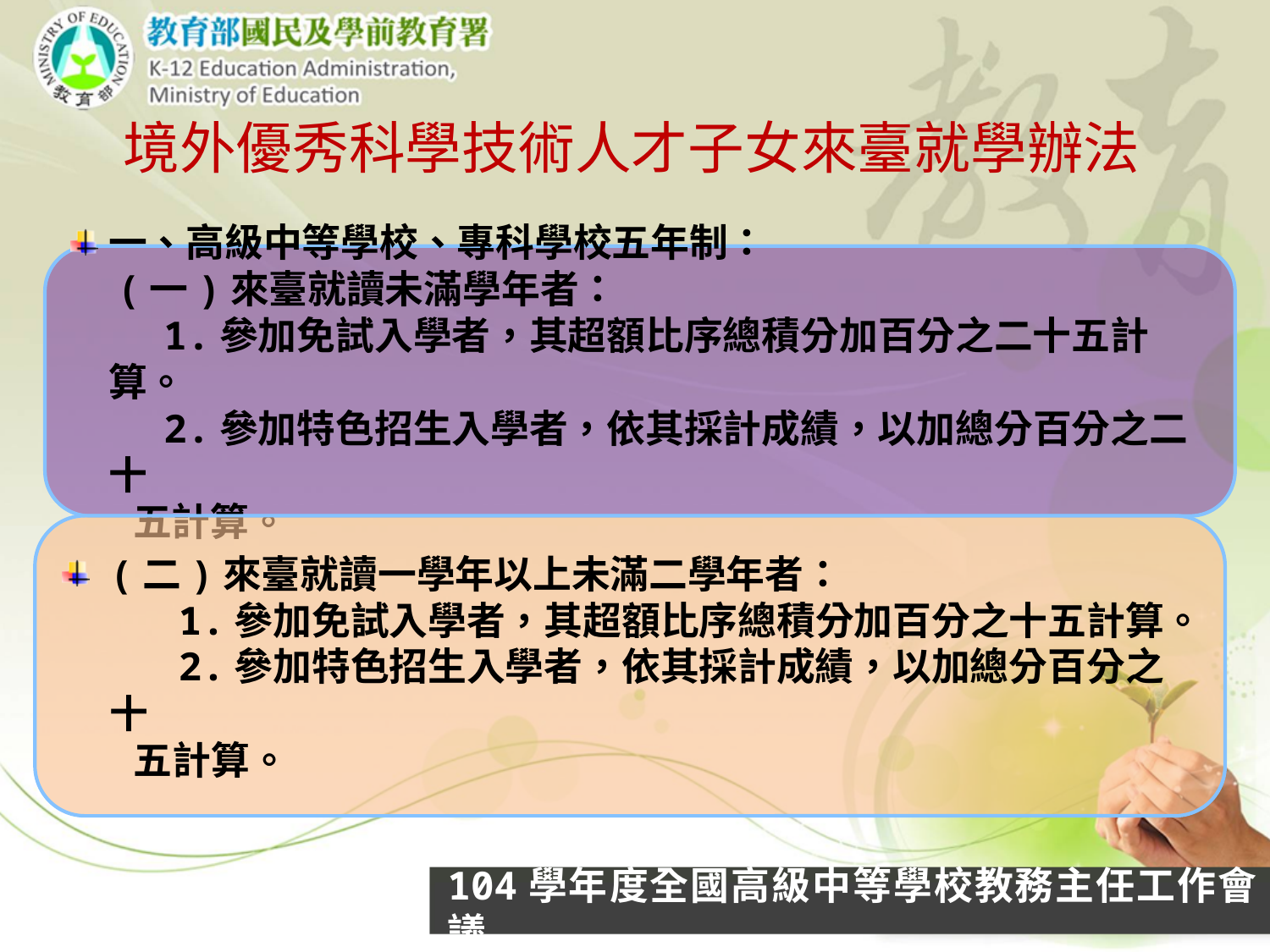

境外優秀科學技術人才子女來臺就學辦法
一、高級中等學校、專科學校五年制：
  (一)來臺就讀未滿學年者：
    1.參加免試入學者，其超額比序總積分加百分之二十五計算。
    2.參加特色招生入學者，依其採計成績，以加總分百分之二十
      五計算。
(二)來臺就讀一學年以上未滿二學年者：
     1.參加免試入學者，其超額比序總積分加百分之十五計算。
     2.參加特色招生入學者，依其採計成績，以加總分百分之十
       五計算。
104學年度全國高級中等學校教務主任工作會議
22
22